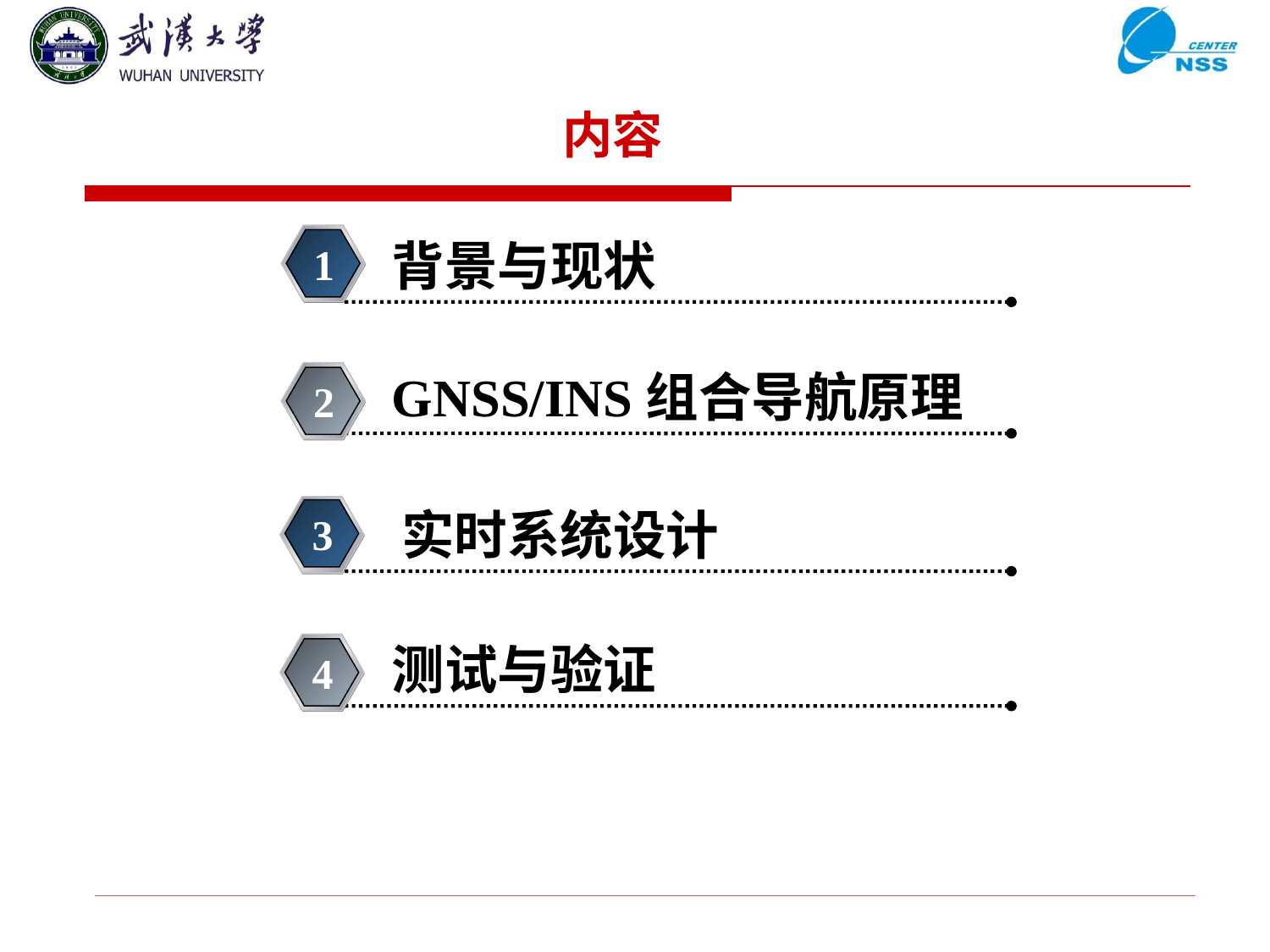

内容

1
背景与现状

GNSS/INS组合导航原理

2

实时系统设计

3

测试与验证

4